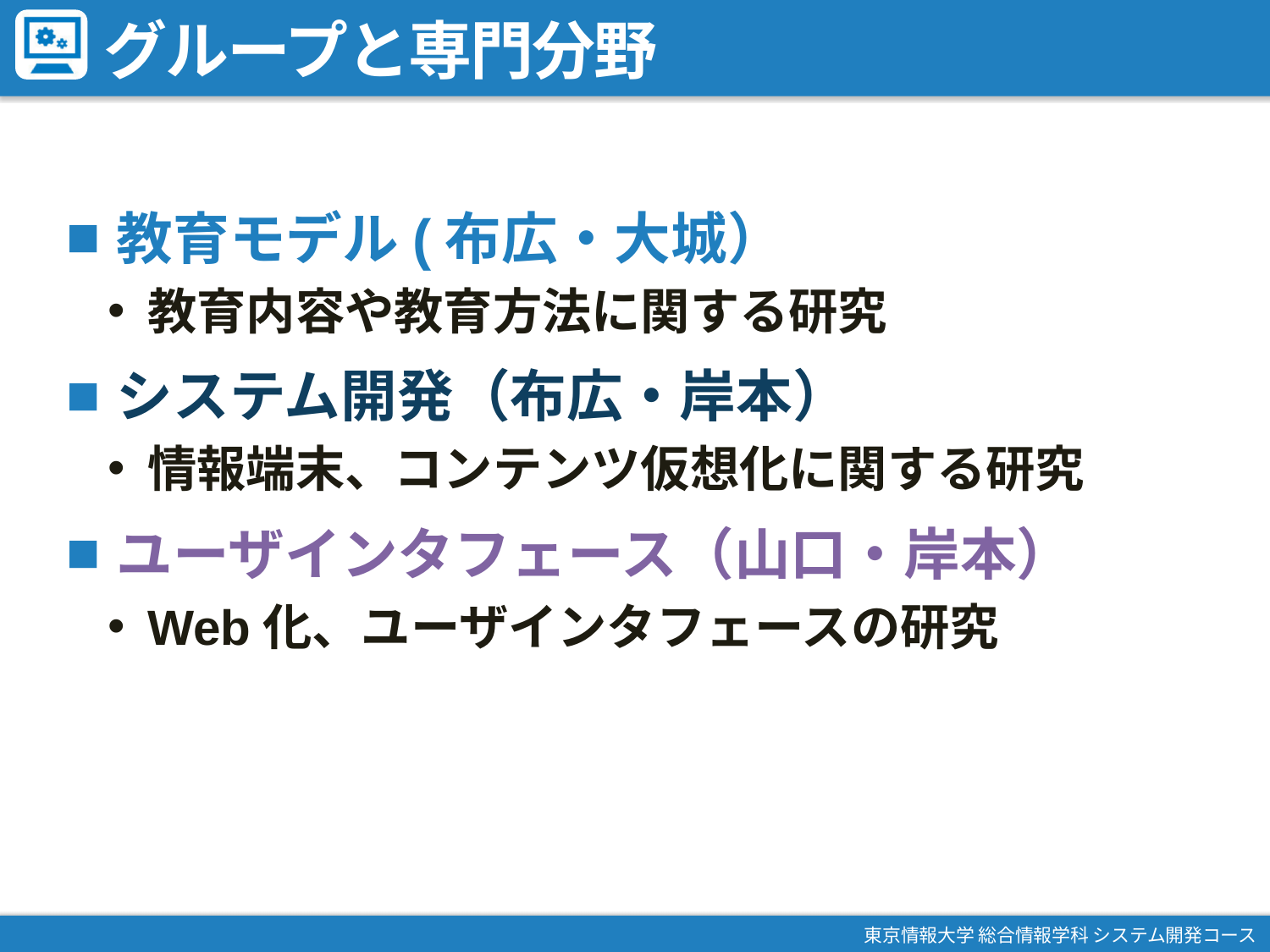

# グループと専門分野
教育モデル(布広・大城）
教育内容や教育方法に関する研究
システム開発（布広・岸本）
情報端末、コンテンツ仮想化に関する研究
ユーザインタフェース（山口・岸本）
Web化、ユーザインタフェースの研究